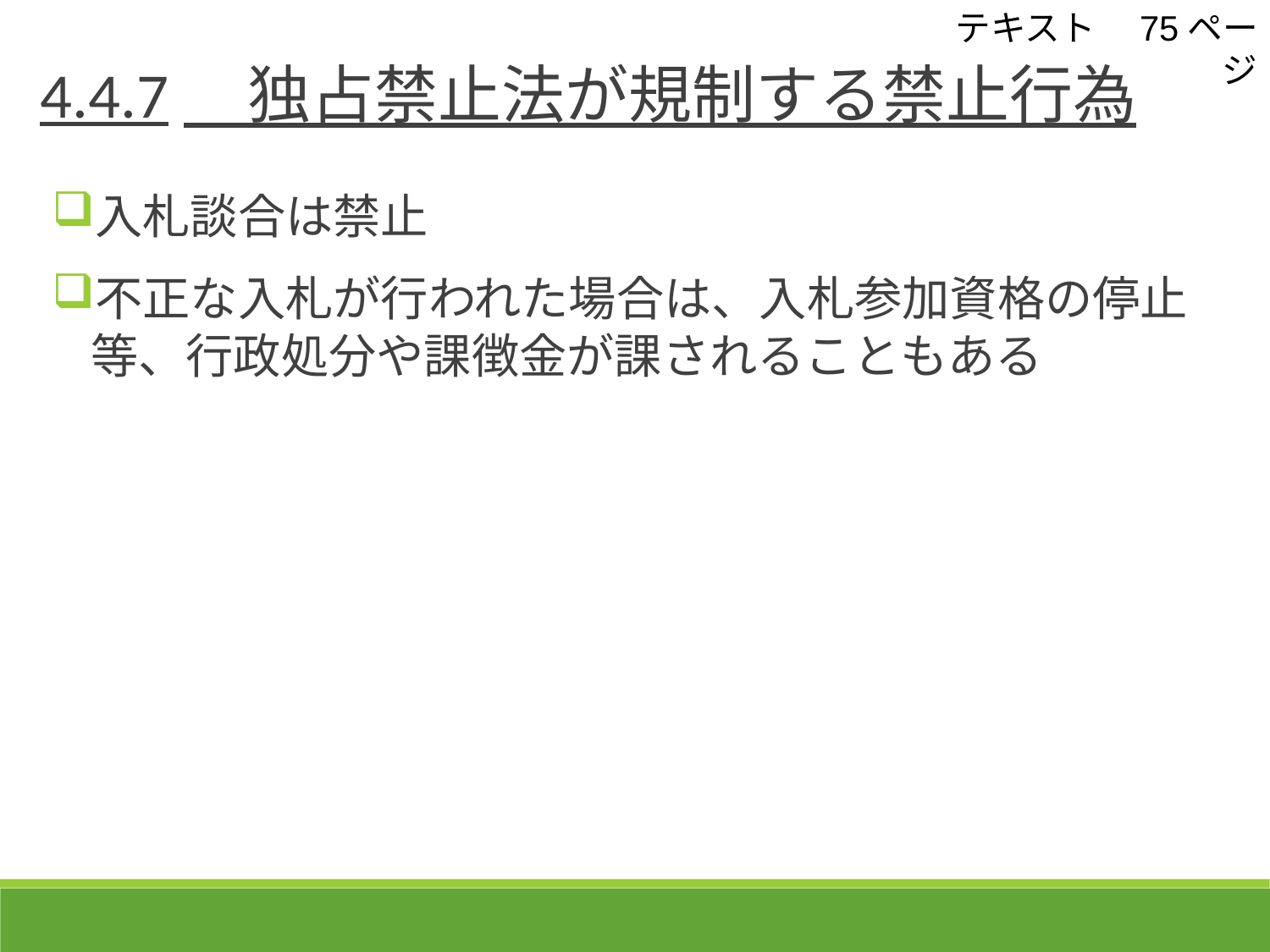

テキスト　75ページ
4.4.7　独占禁止法が規制する禁止行為
入札談合は禁止
不正な入札が行われた場合は、入札参加資格の停止等、行政処分や課徴金が課されることもある